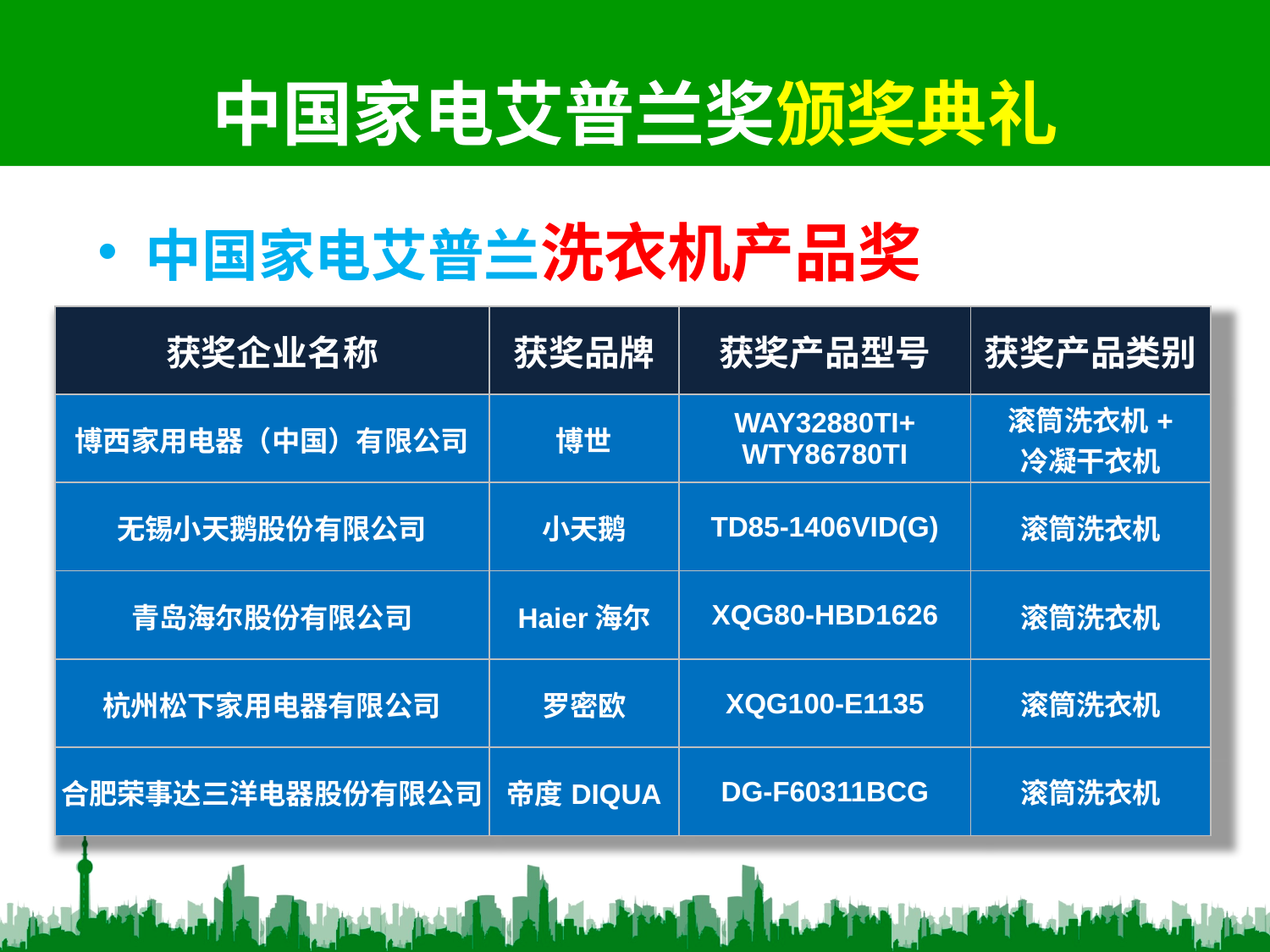

# 中国家电艾普兰奖颁奖典礼
中国家电艾普兰洗衣机产品奖
| 获奖企业名称 | 获奖品牌 | 获奖产品型号 | 获奖产品类别 |
| --- | --- | --- | --- |
| 博西家用电器（中国）有限公司 | 博世 | WAY32880TI+ WTY86780TI | 滚筒洗衣机+ 冷凝干衣机 |
| 无锡小天鹅股份有限公司 | 小天鹅 | TD85-1406VID(G) | 滚筒洗衣机 |
| 青岛海尔股份有限公司 | Haier海尔 | XQG80-HBD1626 | 滚筒洗衣机 |
| 杭州松下家用电器有限公司 | 罗密欧 | XQG100-E1135 | 滚筒洗衣机 |
| 合肥荣事达三洋电器股份有限公司 | 帝度DIQUA | DG-F60311BCG | 滚筒洗衣机 |